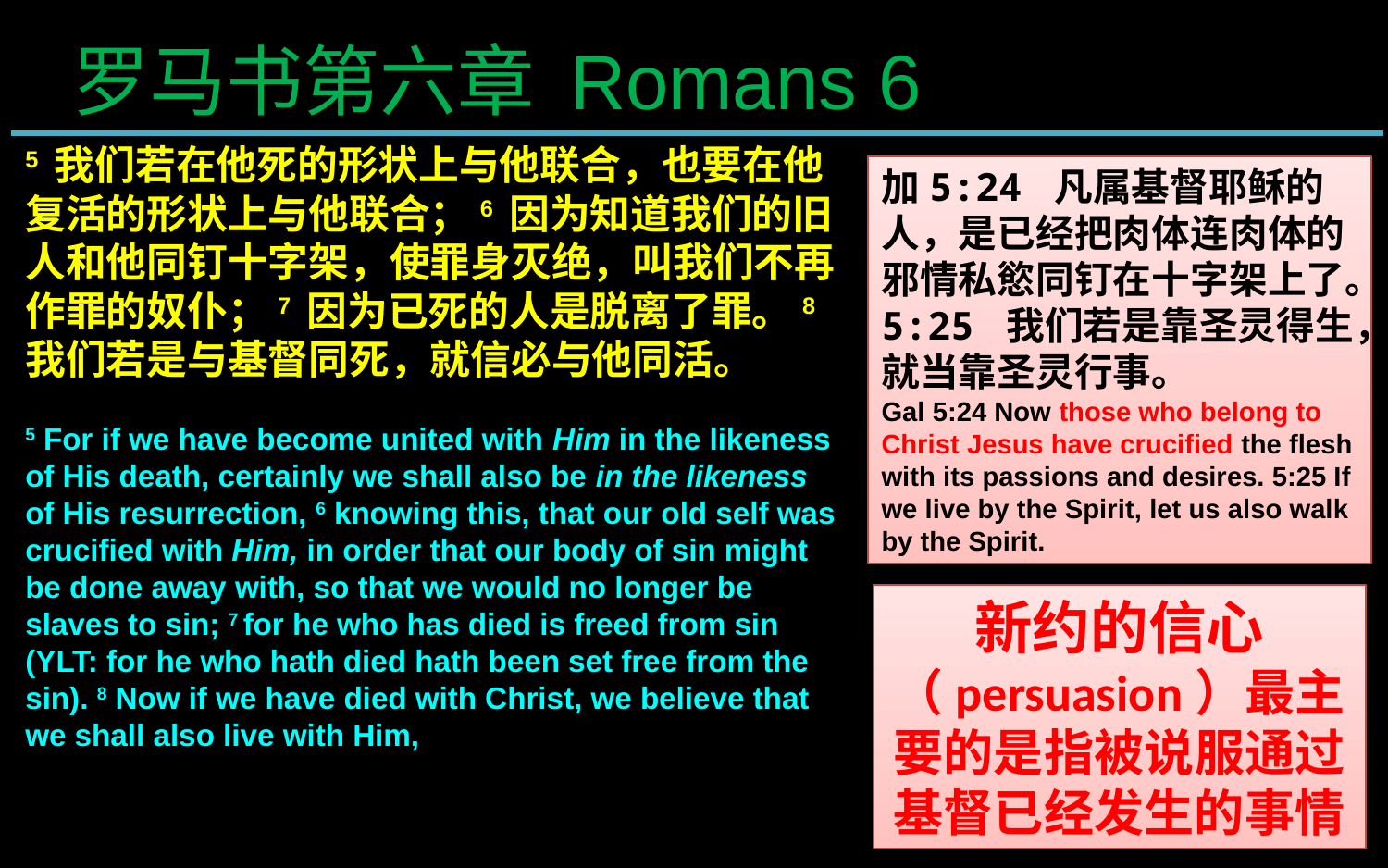

罗马书第六章 Romans 6
5 我们若在他死的形状上与他联合，也要在他复活的形状上与他联合；6 因为知道我们的旧人和他同钉十字架，使罪身灭绝，叫我们不再作罪的奴仆；7 因为已死的人是脱离了罪。8 我们若是与基督同死，就信必与他同活。

5 For if we have become united with Him in the likeness of His death, certainly we shall also be in the likeness of His resurrection, 6 knowing this, that our old self was crucified with Him, in order that our body of sin might be done away with, so that we would no longer be slaves to sin; 7 for he who has died is freed from sin (YLT: for he who hath died hath been set free from the sin). 8 Now if we have died with Christ, we believe that we shall also live with Him,
加5:24 凡属基督耶稣的人，是已经把肉体连肉体的邪情私慾同钉在十字架上了。5:25 我们若是靠圣灵得生，就当靠圣灵行事。
Gal 5:24 Now those who belong to Christ Jesus have crucified the flesh with its passions and desires. 5:25 If we live by the Spirit, let us also walk by the Spirit.
新约的信心（persuasion）最主要的是指被说服通过基督已经发生的事情